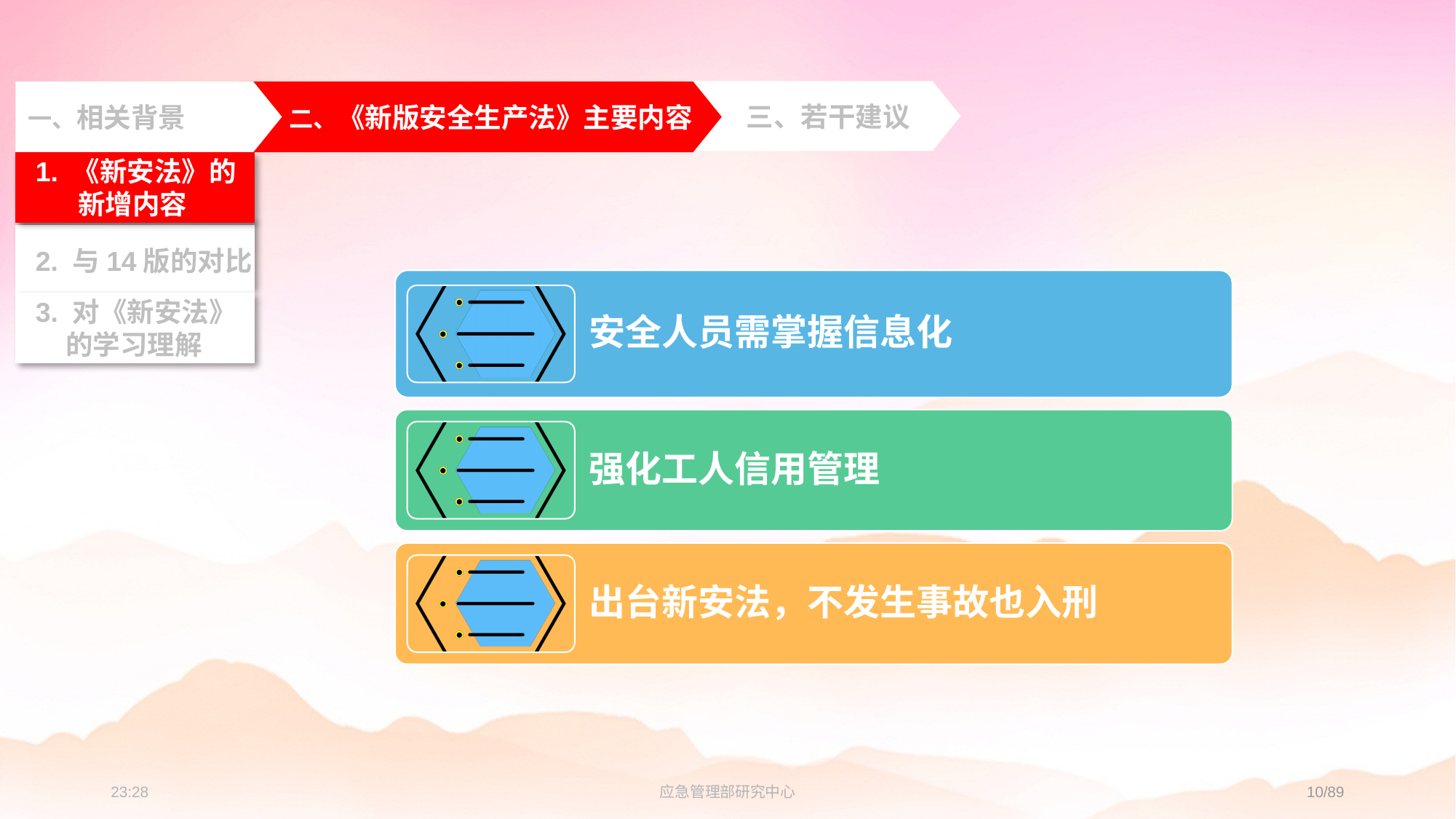

三、若干建议
一、相关背景
     二、《新版安全生产法》主要内容
 2. 与14版的对比
 3. 对《新安法》
     的学习理解
 1. 《新安法》的
       新增内容
安全人员需掌握信息化
强化工人信用管理
出台新安法，不发生事故也入刑
23:28
应急管理部研究中心
10/89